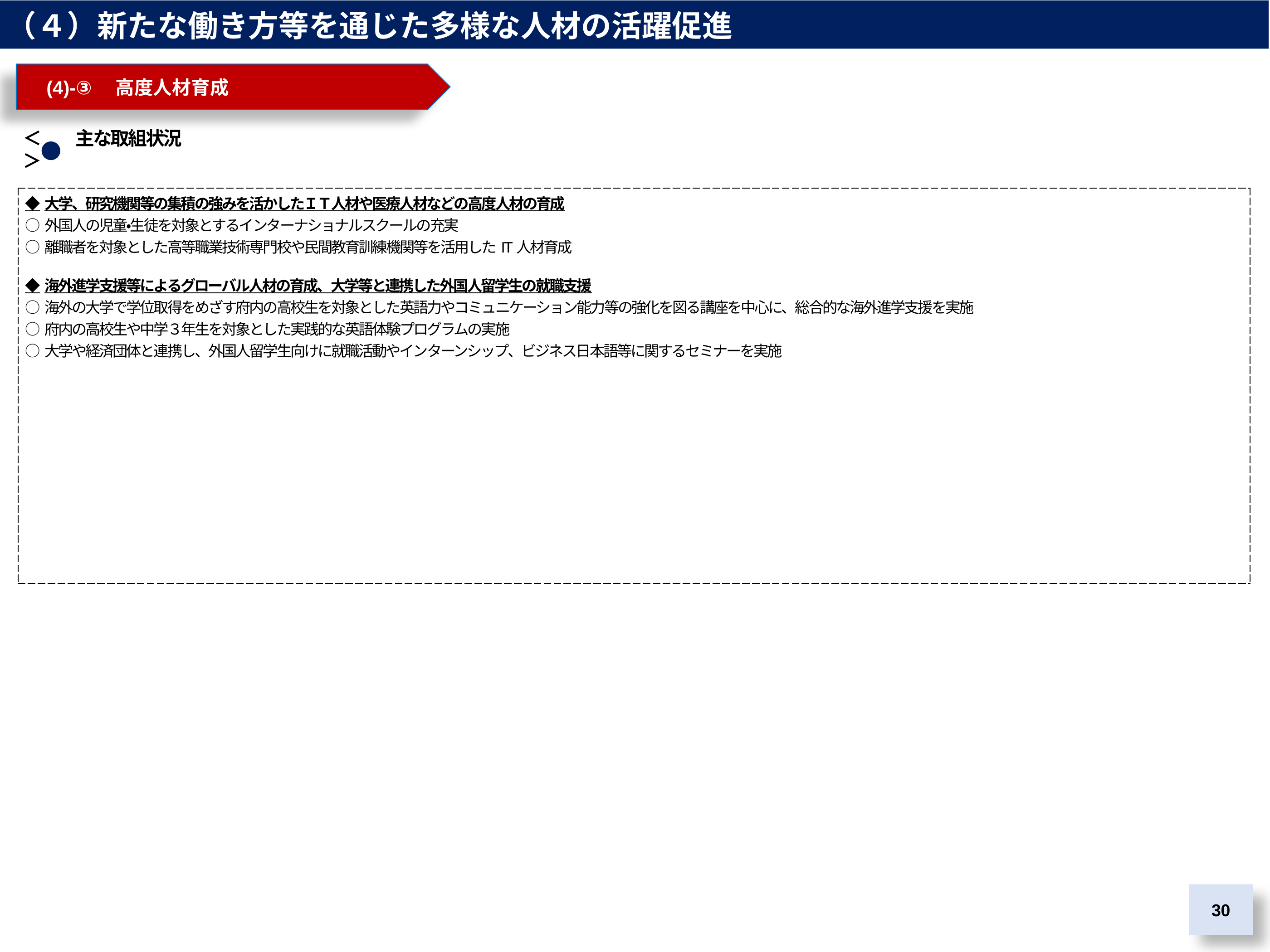

（４）新たな働き方等を通じた多様な人材の活躍促進
　(4)-③　高度人材育成
＜　　主な取組状況＞

| ◆大学、研究機関等の集積の強みを活かしたＩＴ人材や医療人材などの高度人材の育成 ○外国人の児童・生徒を対象とするインターナショナルスクールの充実 ○離職者を対象とした高等職業技術専門校や民間教育訓練機関等を活用したIT人材育成 ◆海外進学支援等によるグローバル人材の育成、大学等と連携した外国人留学生の就職支援 ○海外の大学で学位取得をめざす府内の高校生を対象とした英語力やコミュニケーション能力等の強化を図る講座を中心に、総合的な海外進学支援を実施 ○府内の高校生や中学３年生を対象とした実践的な英語体験プログラムの実施 ○大学や経済団体と連携し、外国人留学生向けに就職活動やインターンシップ、ビジネス日本語等に関するセミナーを実施 |
| --- |
30